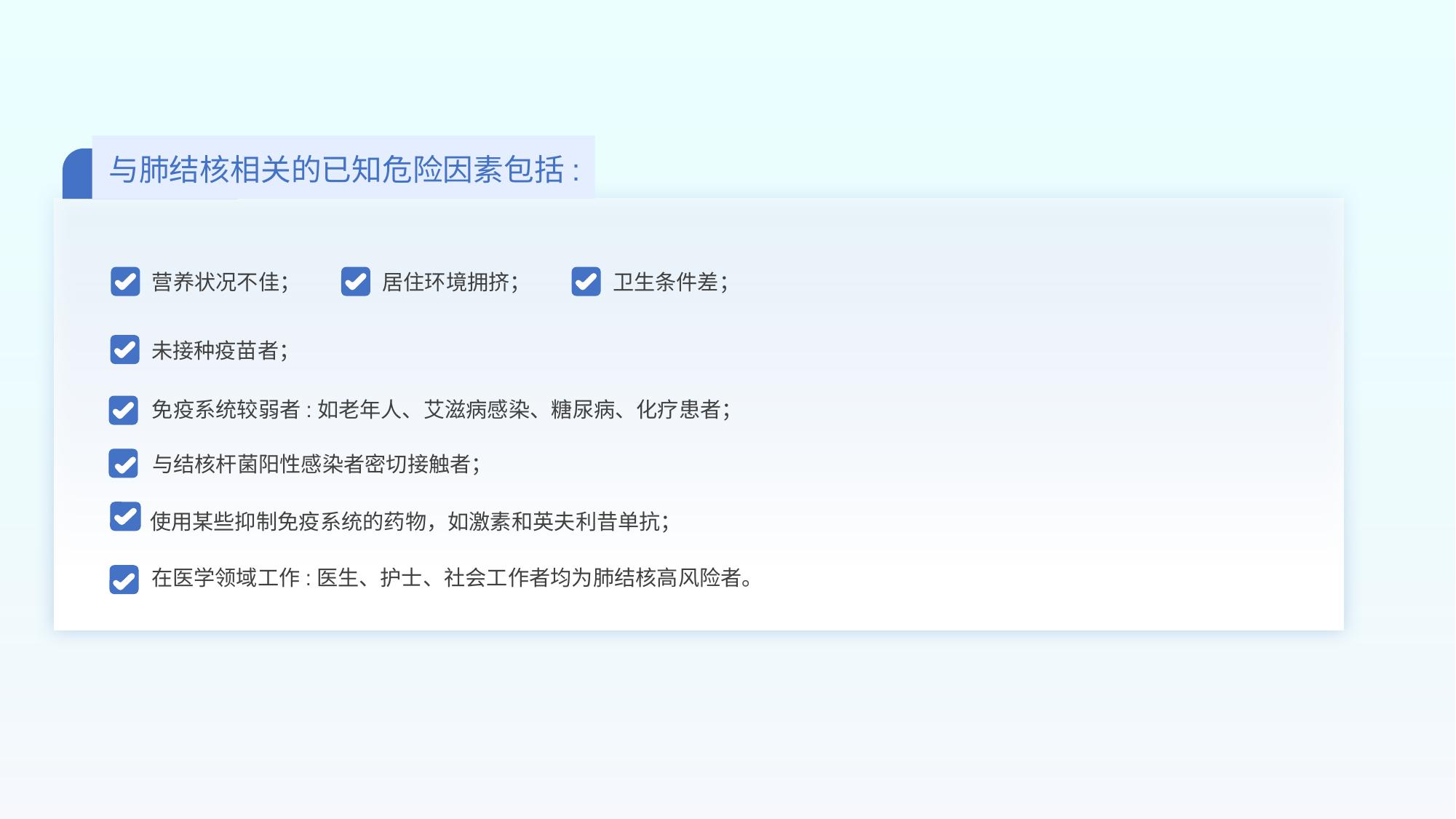

与肺结核相关的已知危险因素包括:

营养状况不佳；

居住环境拥挤；

卫生条件差；

未接种疫苗者；

与结核杆菌阳性感染者密切接触者；

免疫系统较弱者:如老年人、艾滋病感染、糖尿病、化疗患者；

使用某些抑制免疫系统的药物，如激素和英夫利昔单抗；
在医学领域工作:医生、护士、社会工作者均为肺结核高风险者。